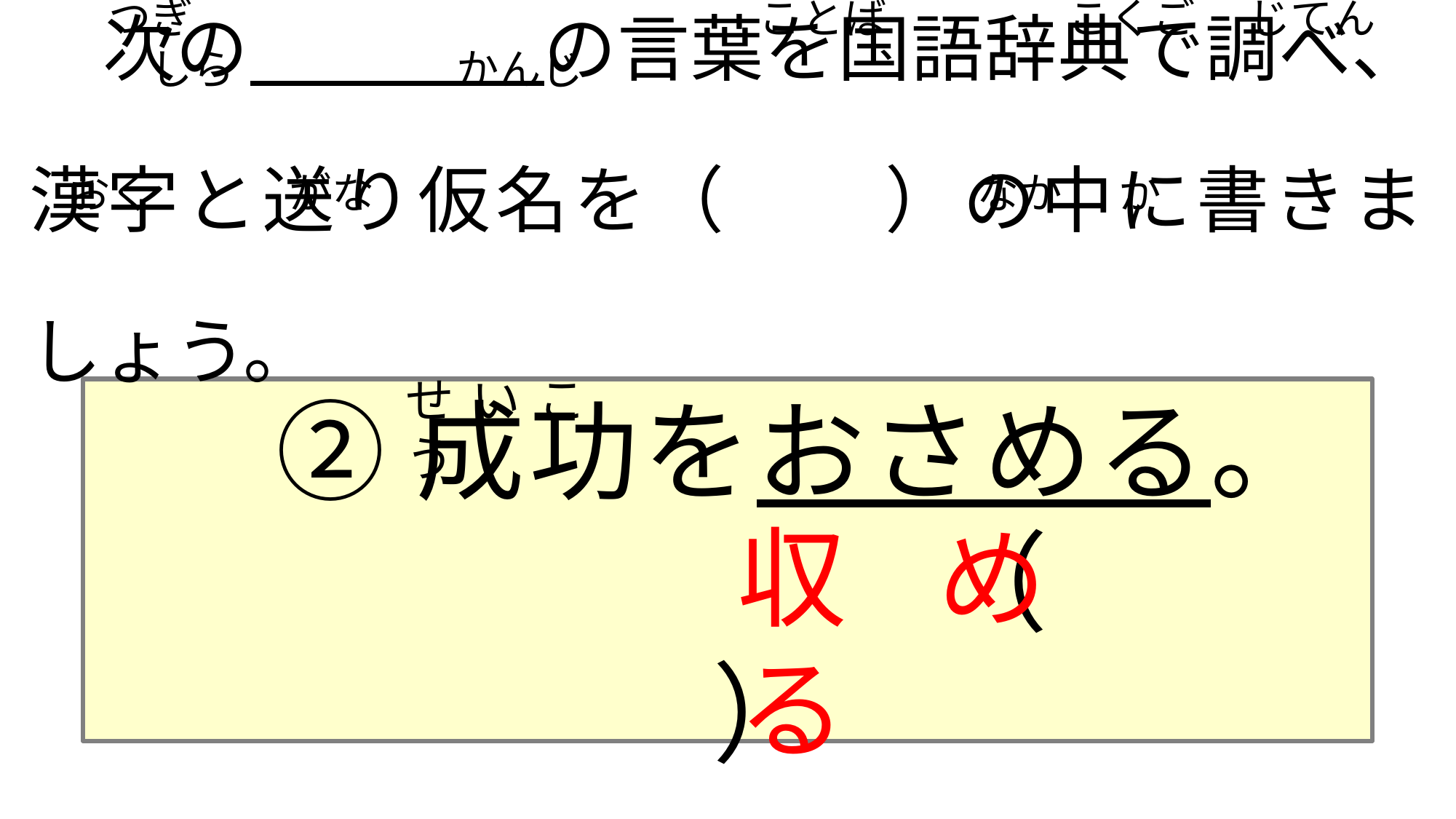

つぎ　　　　　　　　　　　　　 ことば　　　　 こくご　 じてん　　　　しら　　　　　 かんじ
　次の　　　　の言葉を国語辞典で調べ、漢字と送り仮名を（　　）の中に書きましょう。
　　おく　　　 がな　　　　　　　　　　　　　　 なか      か

せいこう
②成功をおさめる。
　　　　　　（  　　　　　）
収める